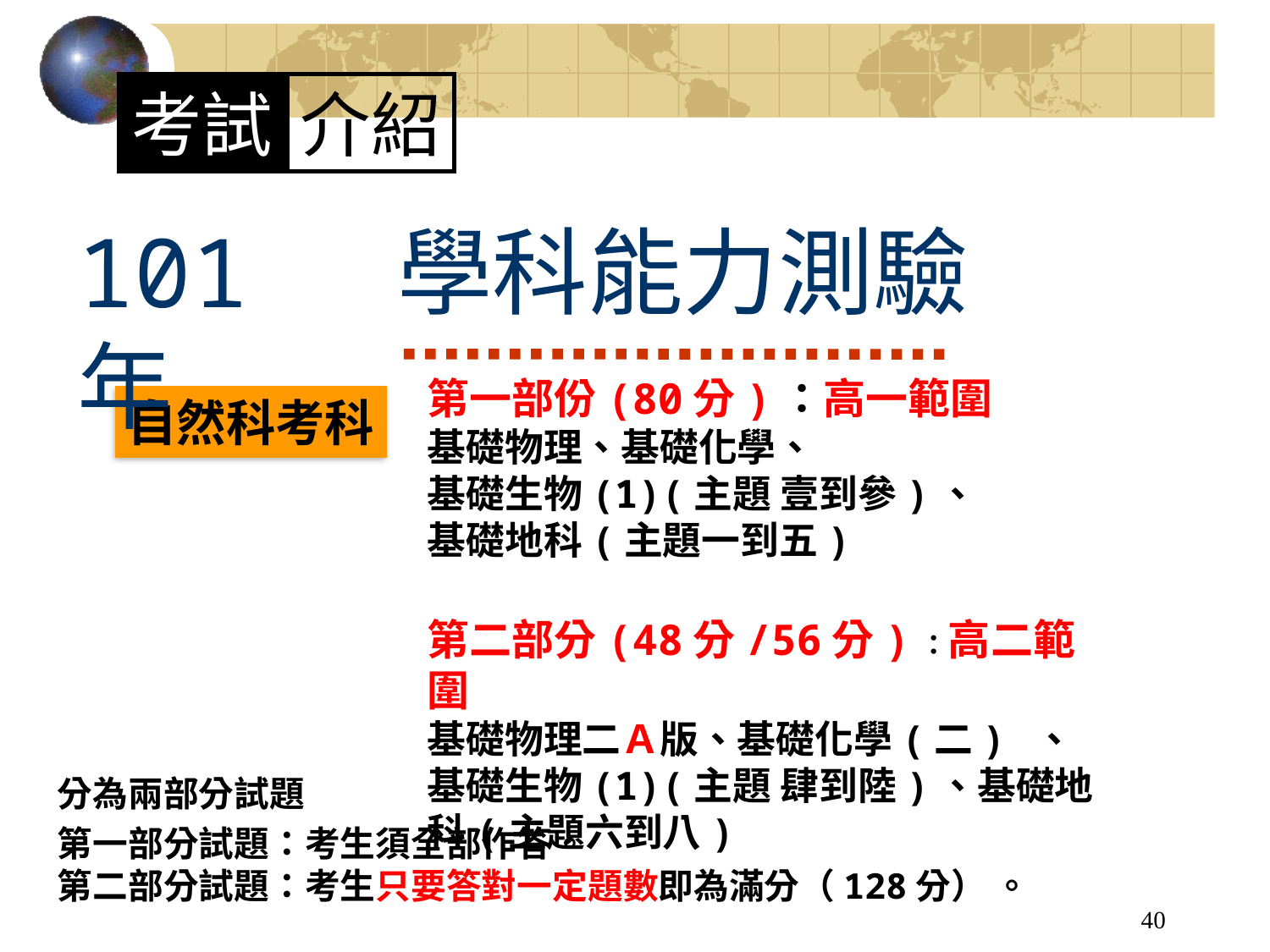

考試
介紹
學科能力測驗

101年
第一部份(80分)：高一範圍
基礎物理、基礎化學、
基礎生物(1)(主題 壹到參)、
基礎地科(主題一到五)

第二部分(48分/56分)：高二範圍
基礎物理二Ａ版、基礎化學(二) 、
基礎生物(1)(主題 肆到陸)、基礎地科(主題六到八)
自然科考科
分為兩部分試題
第一部分試題：考生須全部作答。
第二部分試題：考生只要答對一定題數即為滿分（128分） 。
40